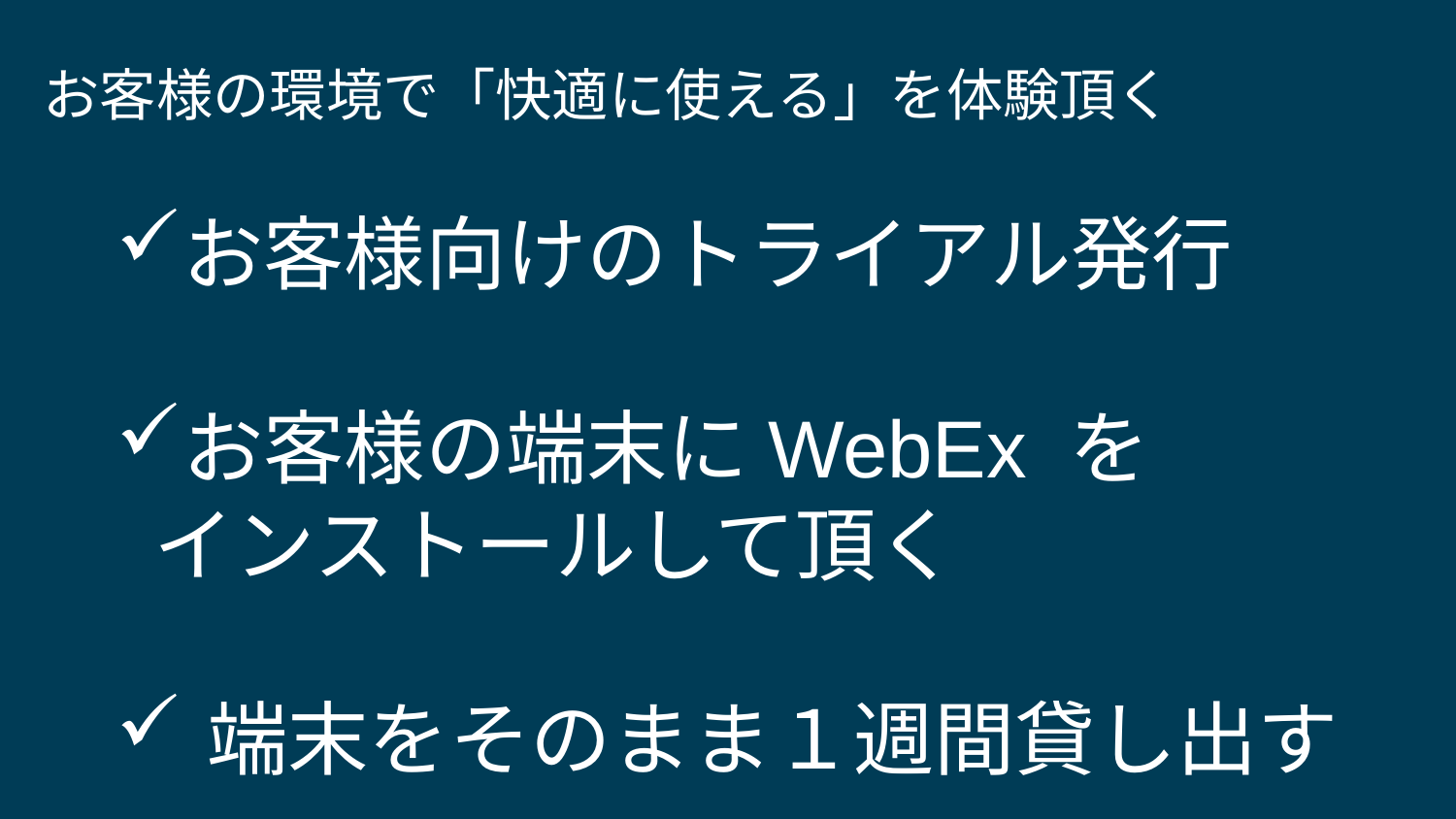

お客様の環境で「快適に使える」を体験頂く
お客様向けのトライアル発行

お客様の端末にWebEx を
 インストールして頂く

端末をそのまま１週間貸し出す